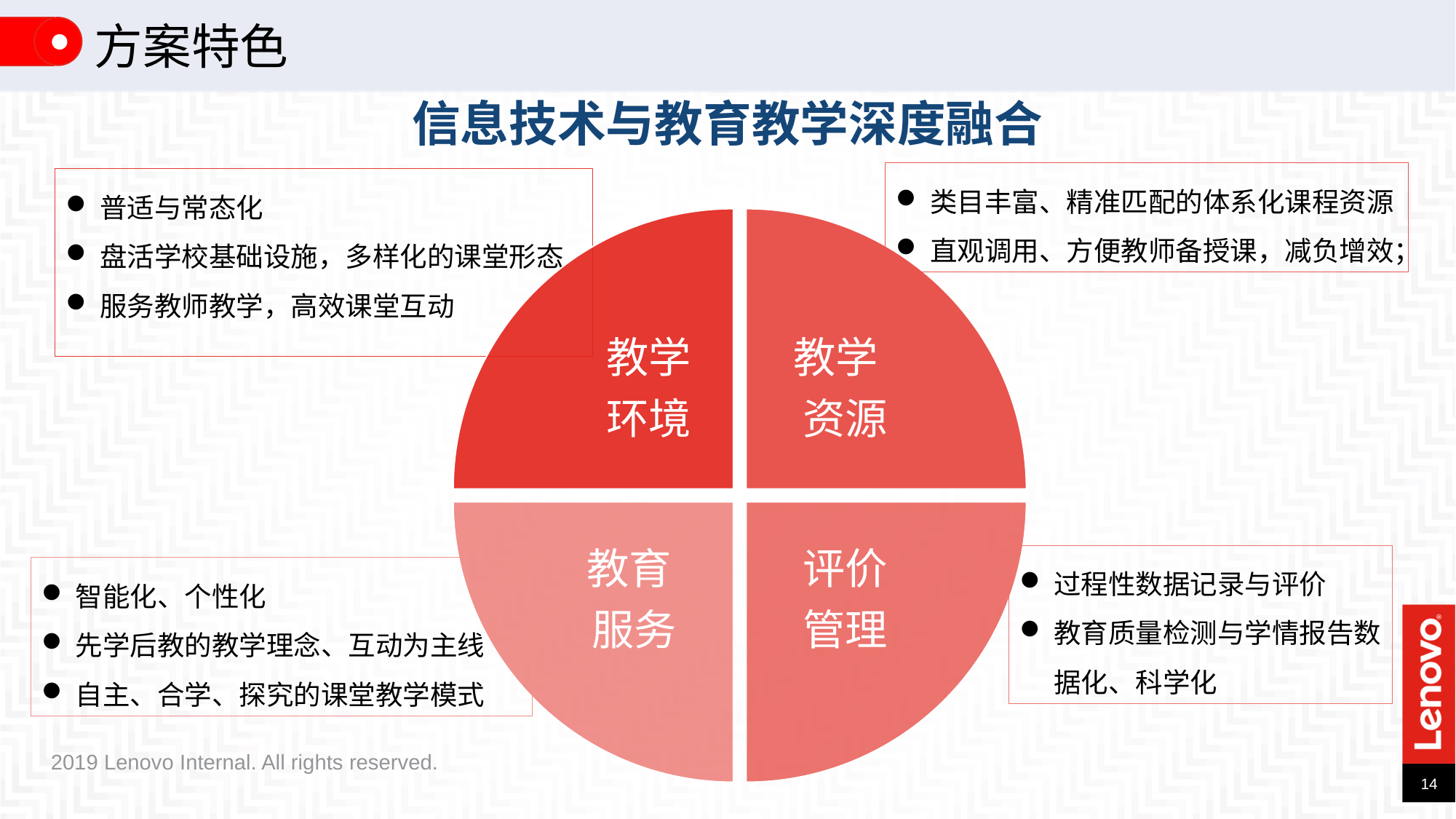

方案特色
信息技术与教育教学深度融合
类目丰富、精准匹配的体系化课程资源
直观调用、方便教师备授课，减负增效；
普适与常态化
盘活学校基础设施，多样化的课堂形态
服务教师教学，高效课堂互动

  教学
  环境
教学
资源
评价
管理
教育
服务
过程性数据记录与评价
教育质量检测与学情报告数据化、科学化
智能化、个性化
先学后教的教学理念、互动为主线
自主、合学、探究的课堂教学模式